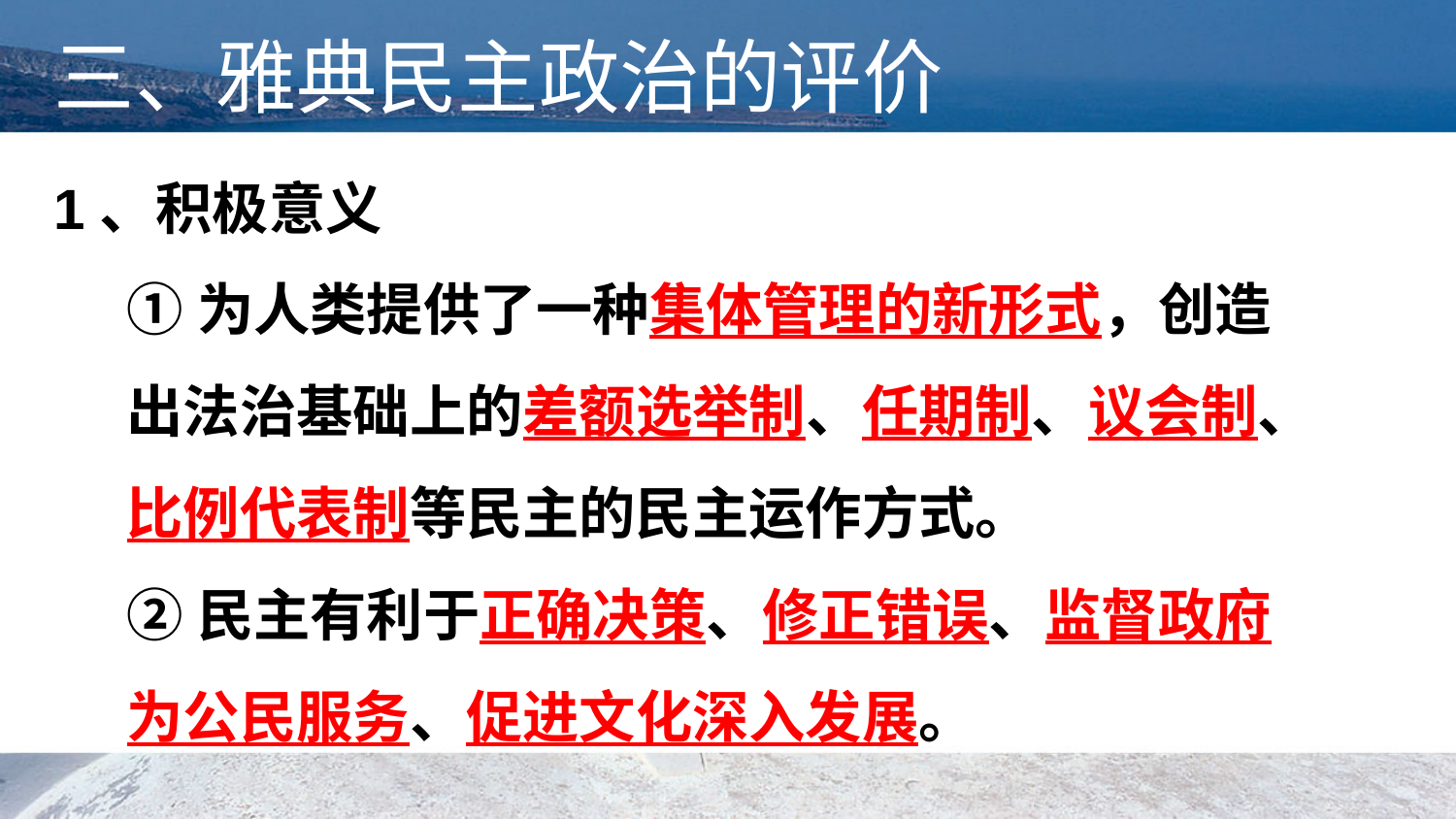

三、雅典民主政治的评价
1、积极意义
①为人类提供了一种集体管理的新形式，创造出法治基础上的差额选举制、任期制、议会制、比例代表制等民主的民主运作方式。
②民主有利于正确决策、修正错误、监督政府为公民服务、促进文化深入发展。